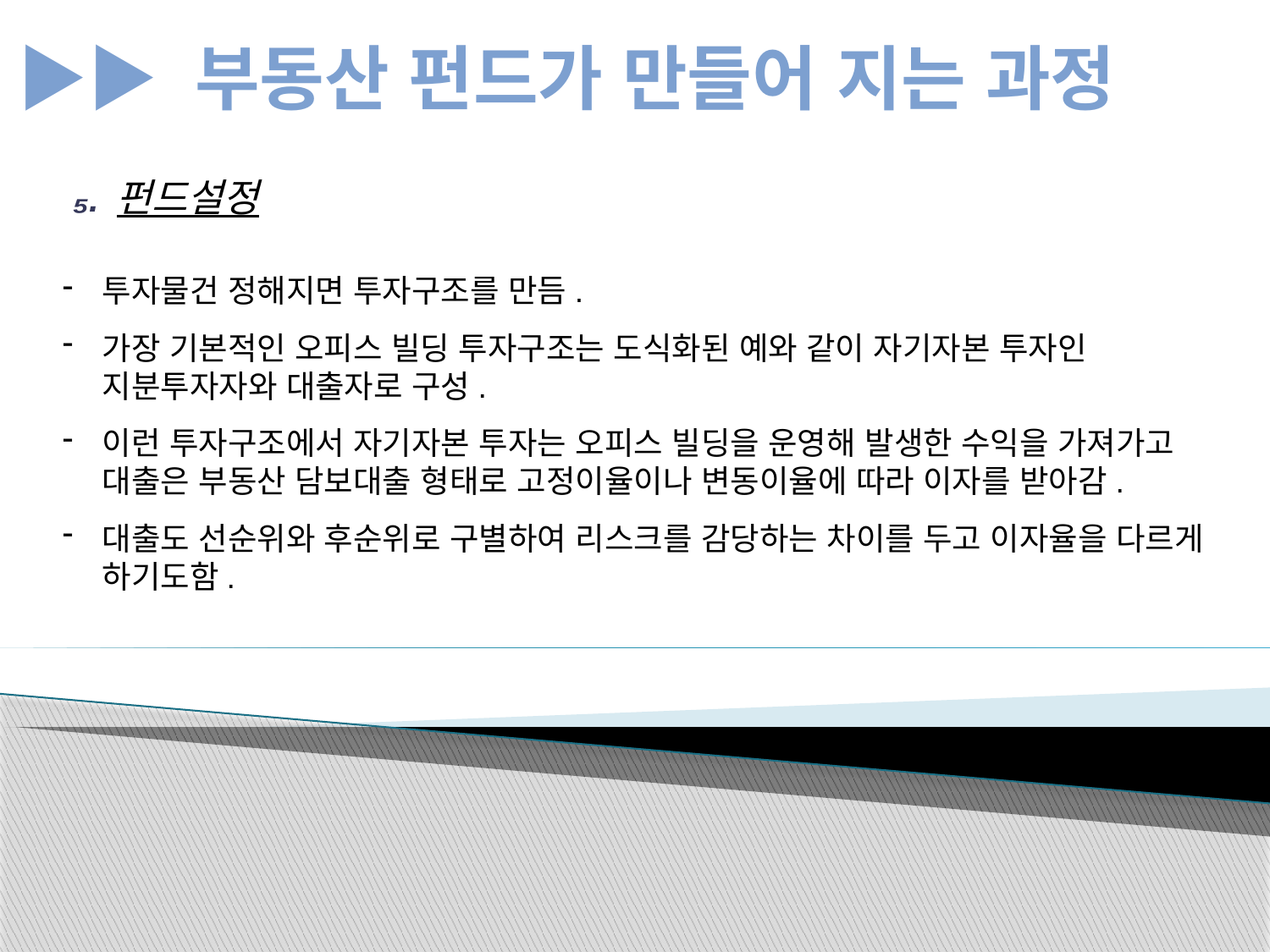

▶▶ 부동산 펀드가 만들어 지는 과정
 ₅. 펀드설정

투자물건 정해지면 투자구조를 만듬.

가장 기본적인 오피스 빌딩 투자구조는 도식화된 예와 같이 자기자본 투자인  지분투자자와 대출자로 구성.

이런 투자구조에서 자기자본 투자는 오피스 빌딩을 운영해 발생한 수익을 가져가고 대출은 부동산 담보대출 형태로 고정이율이나 변동이율에 따라 이자를 받아감.

대출도 선순위와 후순위로 구별하여 리스크를 감당하는 차이를 두고 이자율을 다르게 하기도함.